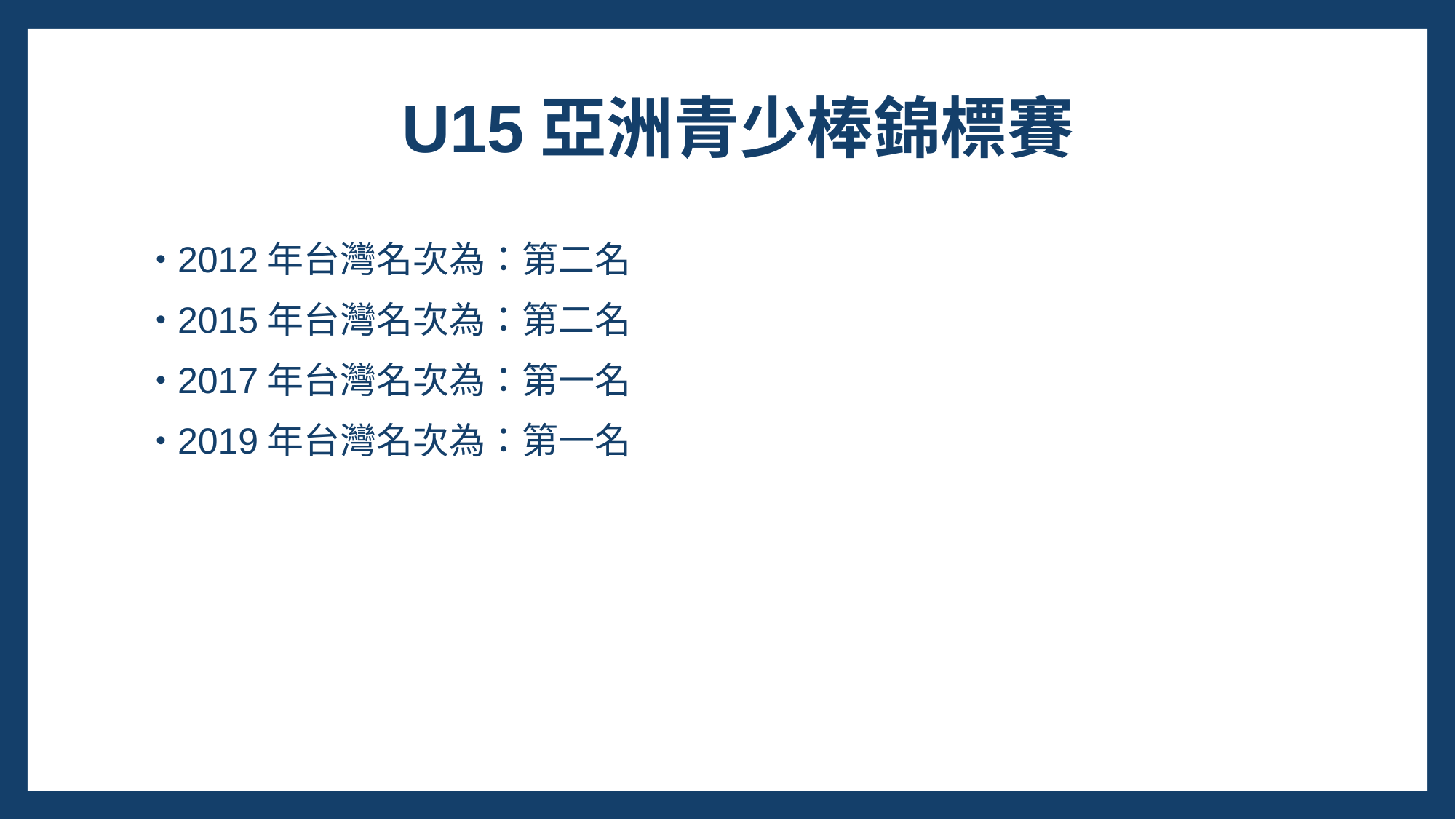

# U15亞洲青少棒錦標賽
2012年台灣名次為：第二名
2015年台灣名次為：第二名
2017年台灣名次為：第一名
2019年台灣名次為：第一名